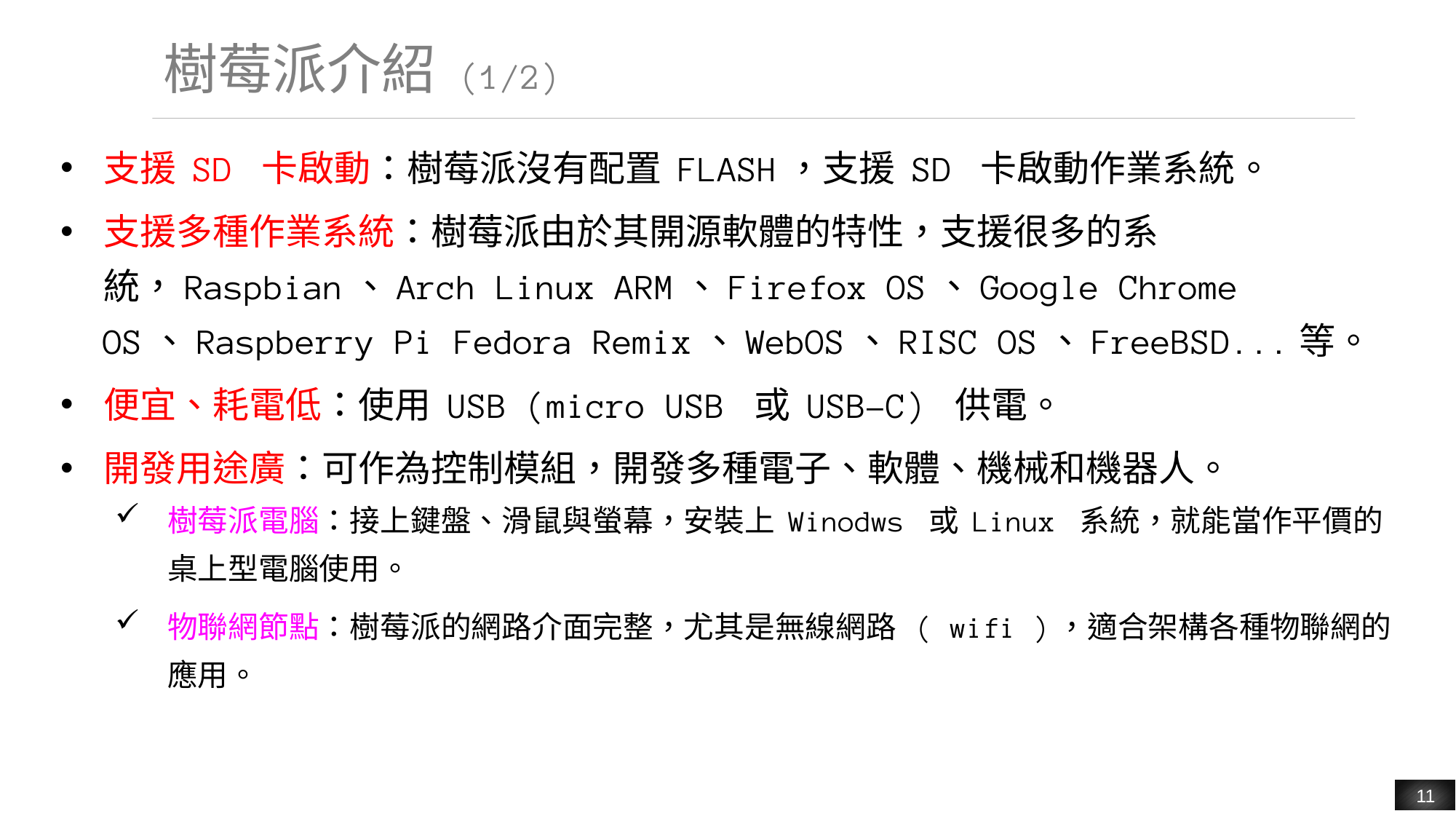

# 樹莓派介紹 (1/2)
支援 SD 卡啟動：樹莓派沒有配置 FLASH，支援 SD 卡啟動作業系統。
支援多種作業系統：樹莓派由於其開源軟體的特性，支援很多的系統，Raspbian、Arch Linux ARM、Firefox OS、Google Chrome OS、Raspberry Pi Fedora Remix、WebOS、RISC OS、FreeBSD...等。
便宜、耗電低：使用 USB (micro USB 或 USB-C) 供電。
開發用途廣：可作為控制模組，開發多種電子、軟體、機械和機器人。
樹莓派電腦：接上鍵盤、滑鼠與螢幕，安裝上 Winodws 或 Linux 系統，就能當作平價的桌上型電腦使用。
物聯網節點：樹莓派的網路介面完整，尤其是無線網路  ( wifi )，適合架構各種物聯網的應用。